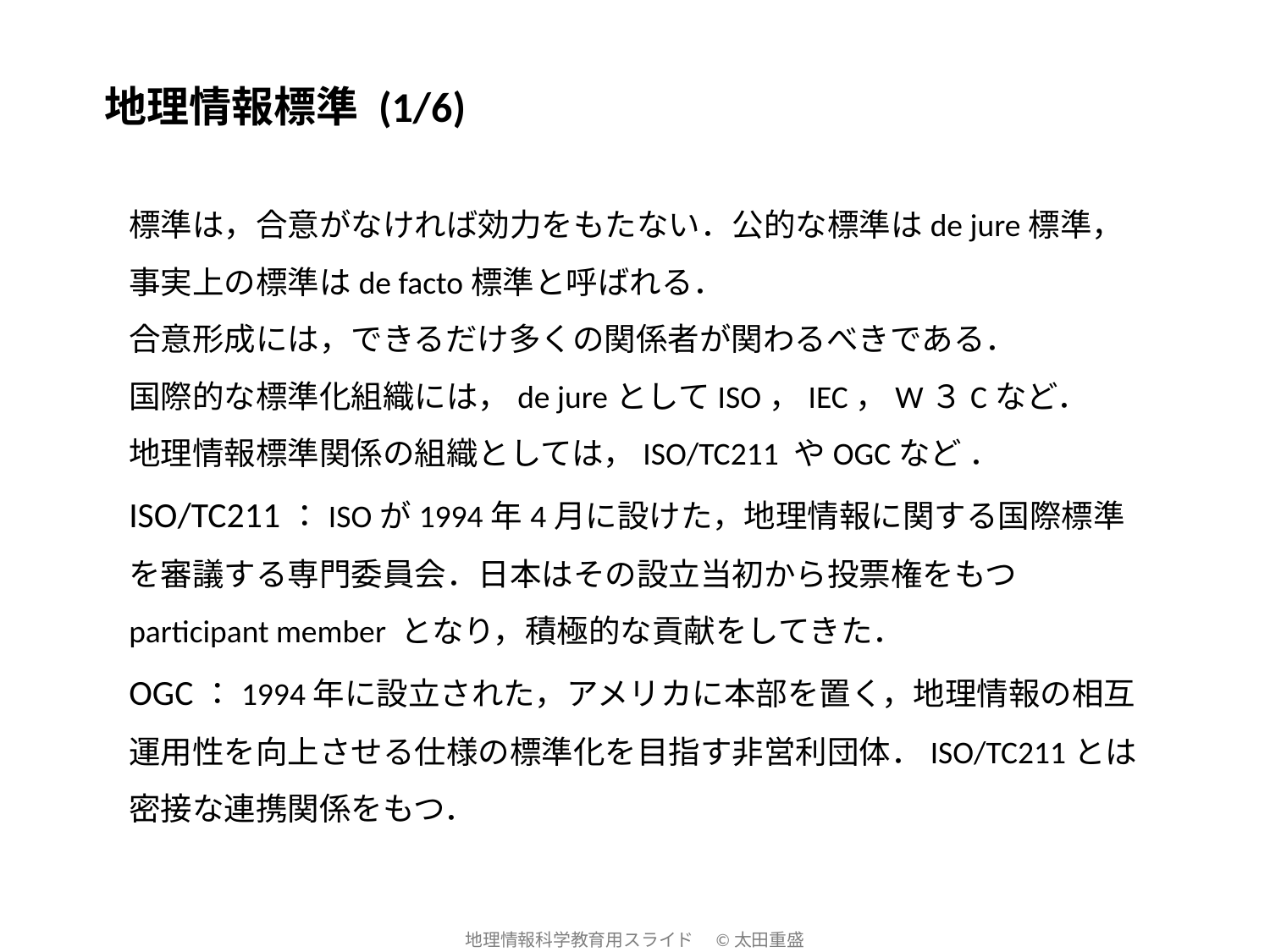

地理情報標準 (1/6)
標準は，合意がなければ効力をもたない．公的な標準はde jure標準，事実上の標準はde facto標準と呼ばれる．
合意形成には，できるだけ多くの関係者が関わるべきである．
国際的な標準化組織には，de jureとしてISO，IEC，W３Cなど．
地理情報標準関係の組織としては，ISO/TC211 やOGCなど ．
ISO/TC211：ISOが1994年4月に設けた，地理情報に関する国際標準を審議する専門委員会．日本はその設立当初から投票権をもつ participant member となり，積極的な貢献をしてきた．
OGC：1994年に設立された，アメリカに本部を置く，地理情報の相互運用性を向上させる仕様の標準化を目指す非営利団体．ISO/TC211とは密接な連携関係をもつ．